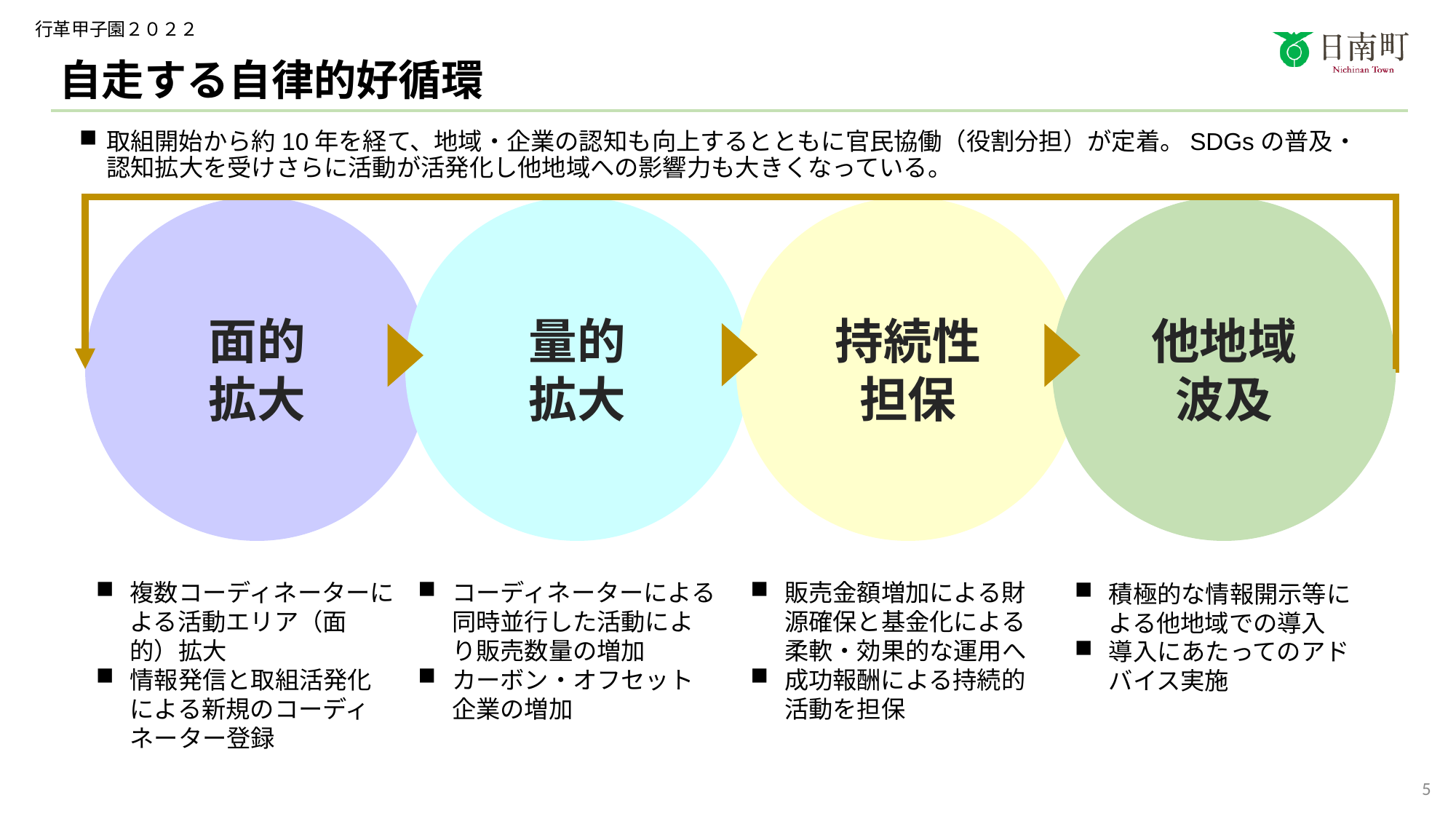

# 自走する自律的好循環
取組開始から約10年を経て、地域・企業の認知も向上するとともに官民協働（役割分担）が定着。SDGsの普及・認知拡大を受けさらに活動が活発化し他地域への影響力も大きくなっている。
面的
拡大
量的
拡大
持続性
担保
他地域
波及

複数コーディネーターによる活動エリア（面的）拡大
情報発信と取組活発化による新規のコーディネーター登録
コーディネーターによる同時並行した活動により販売数量の増加
カーボン・オフセット企業の増加
販売金額増加による財源確保と基金化による柔軟・効果的な運用へ
成功報酬による持続的活動を担保

積極的な情報開示等による他地域での導入
導入にあたってのアドバイス実施
5